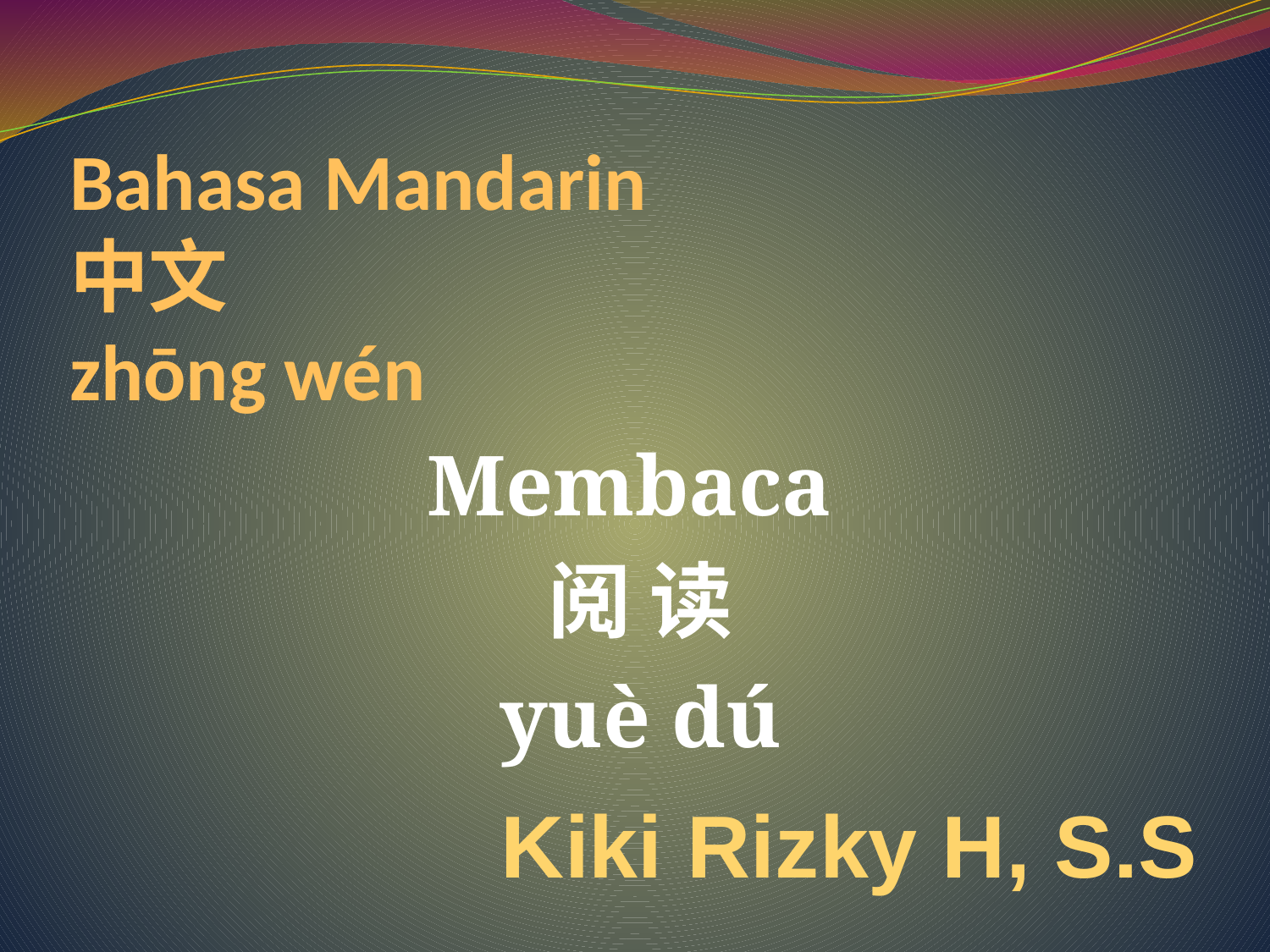

# Bahasa Mandarin 中文 zhōng wén
Membaca
阅 读
yuè dú
Kiki Rizky H, S.S